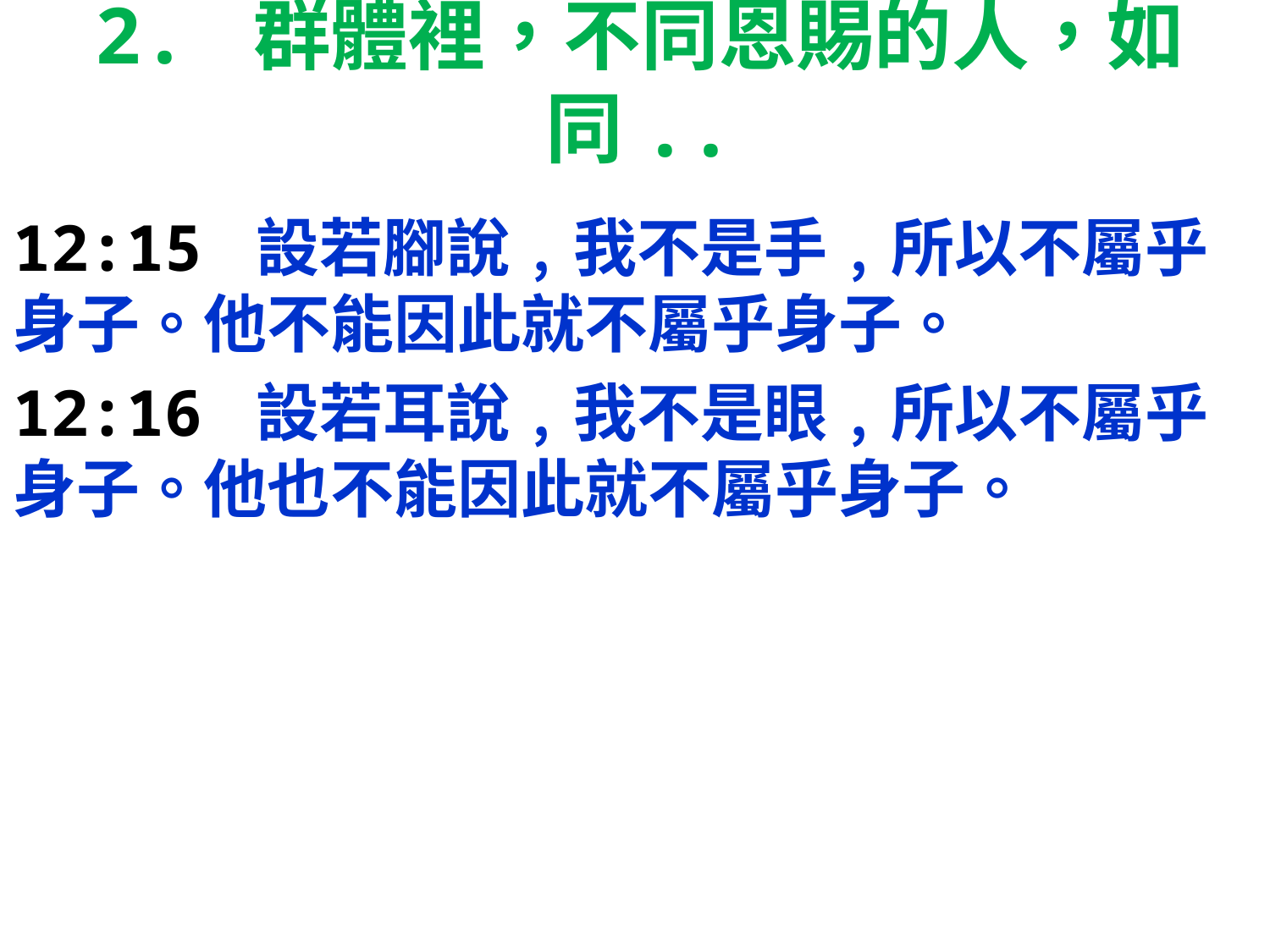

# 2. 群體裡，不同恩賜的人，如同..
12:15 設若腳說﹐我不是手﹐所以不屬乎身子。他不能因此就不屬乎身子。
12:16 設若耳說﹐我不是眼﹐所以不屬乎身子。他也不能因此就不屬乎身子。